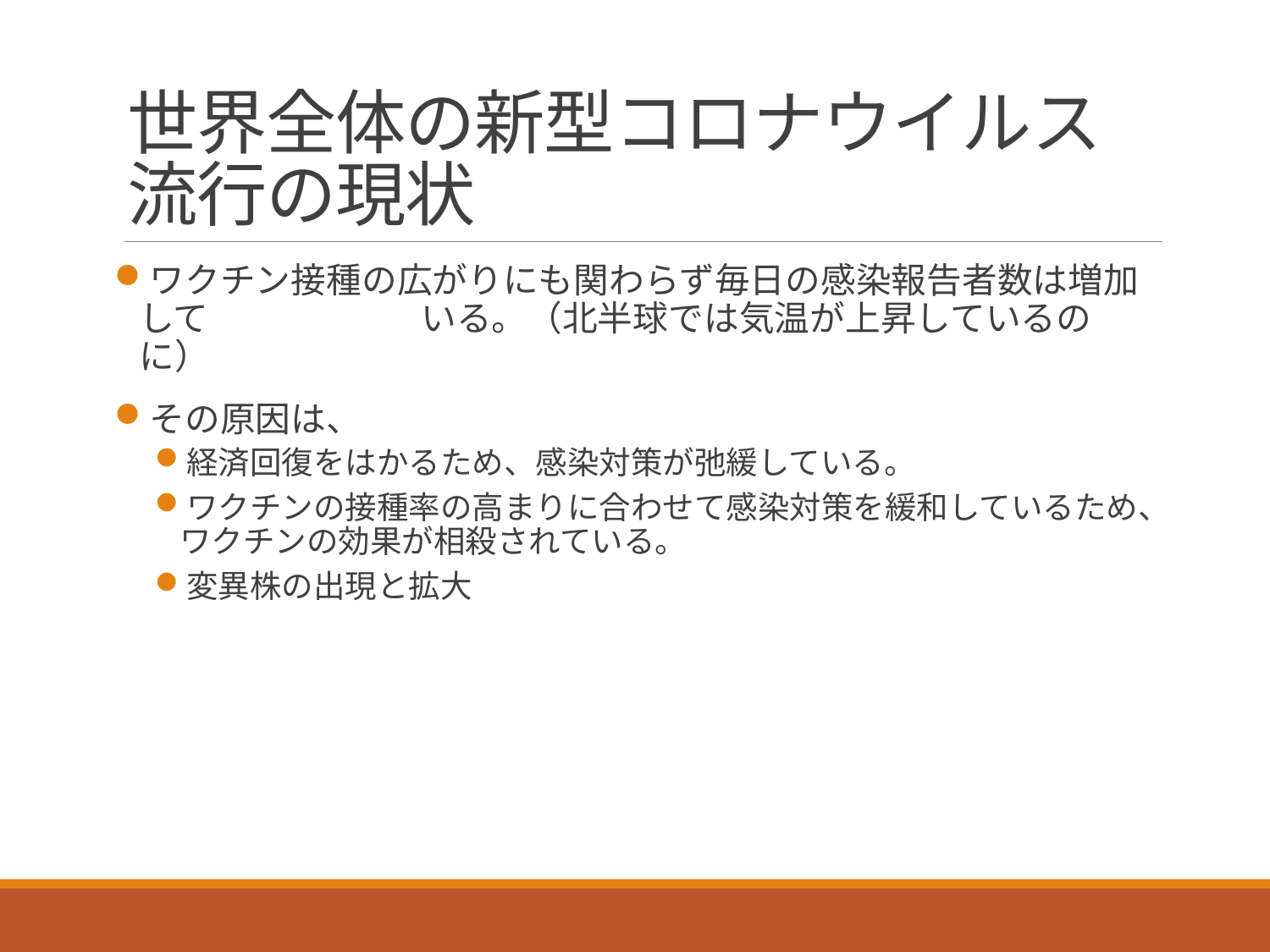

# 世界全体の新型コロナウイルス 流行の現状
ワクチン接種の広がりにも関わらず毎日の感染報告者数は増加して　　　　　　いる。（北半球では気温が上昇しているのに）
その原因は、
経済回復をはかるため、感染対策が弛緩している。
ワクチンの接種率の高まりに合わせて感染対策を緩和しているため、ワクチンの効果が相殺されている。
変異株の出現と拡大